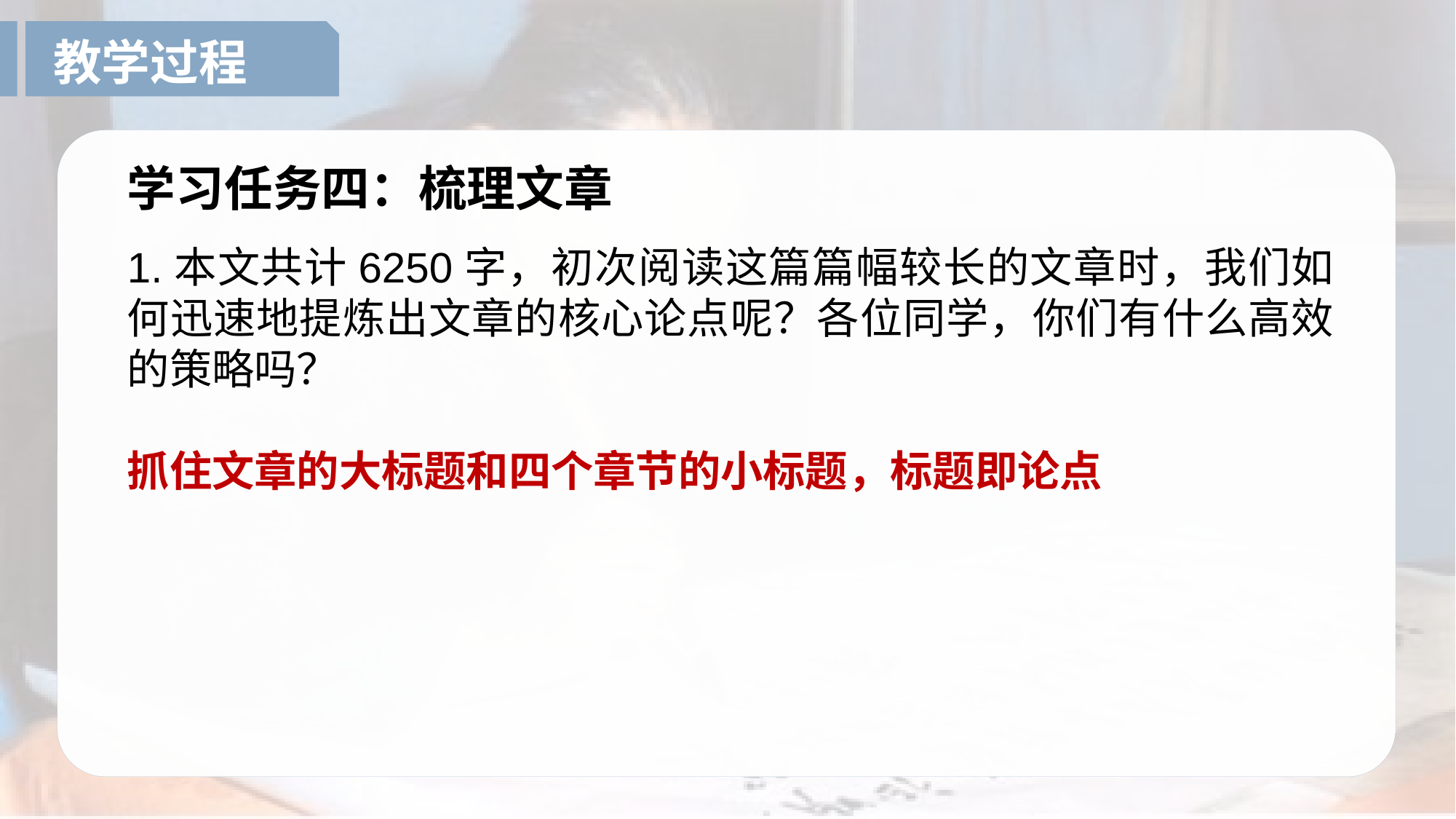

教学过程
# 学习任务四：梳理文章

1.本文共计6250字，初次阅读这篇篇幅较长的文章时，我们如何迅速地提炼出文章的核心论点呢？各位同学，你们有什么高效的策略吗？

抓住文章的大标题和四个章节的小标题，标题即论点